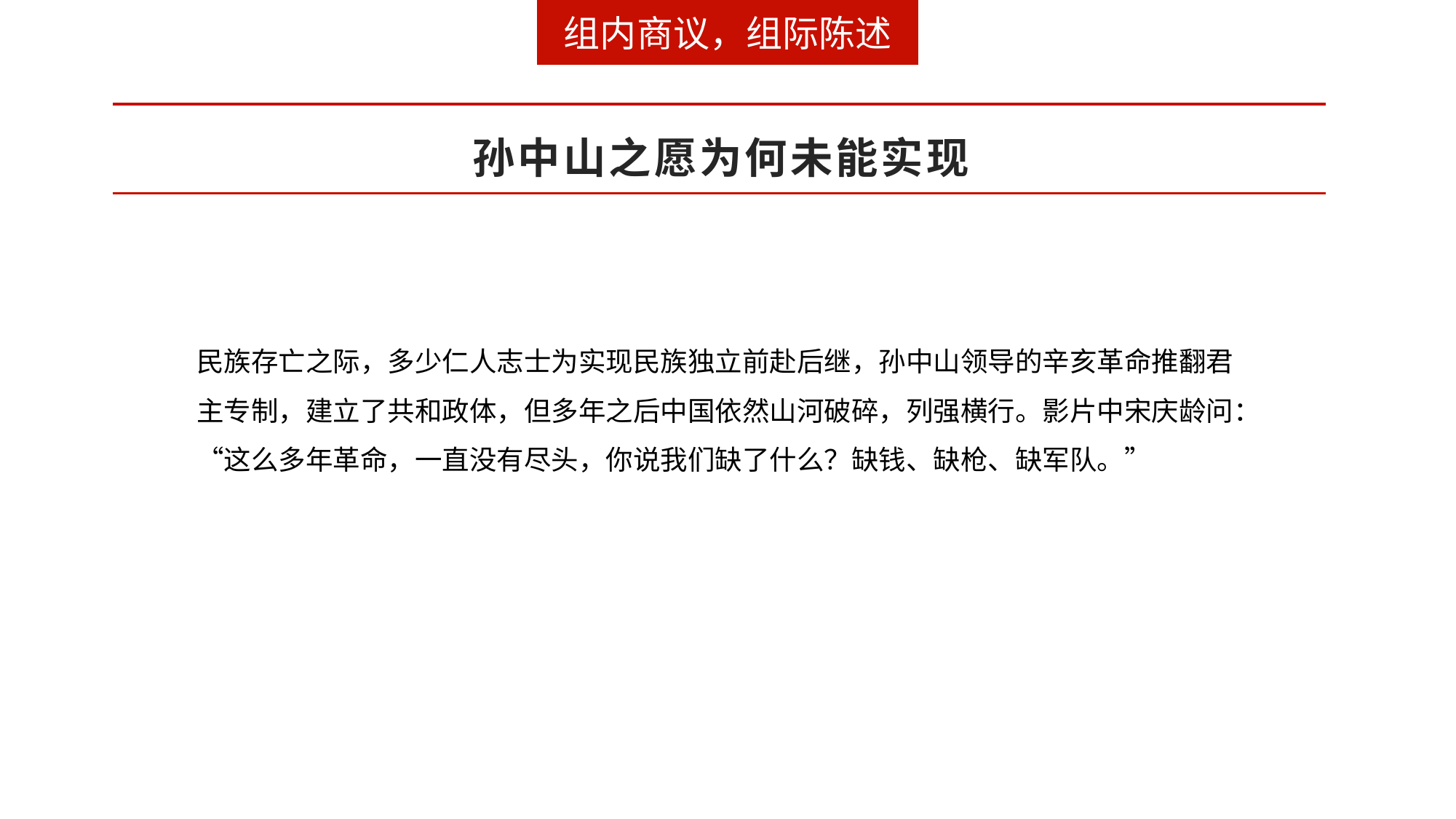

组内商议，组际陈述
# 孙中山之愿为何未能实现
民族存亡之际，多少仁人志士为实现民族独立前赴后继，孙中山领导的辛亥革命推翻君主专制，建立了共和政体，但多年之后中国依然山河破碎，列强横行。影片中宋庆龄问：“这么多年革命，一直没有尽头，你说我们缺了什么？缺钱、缺枪、缺军队。”